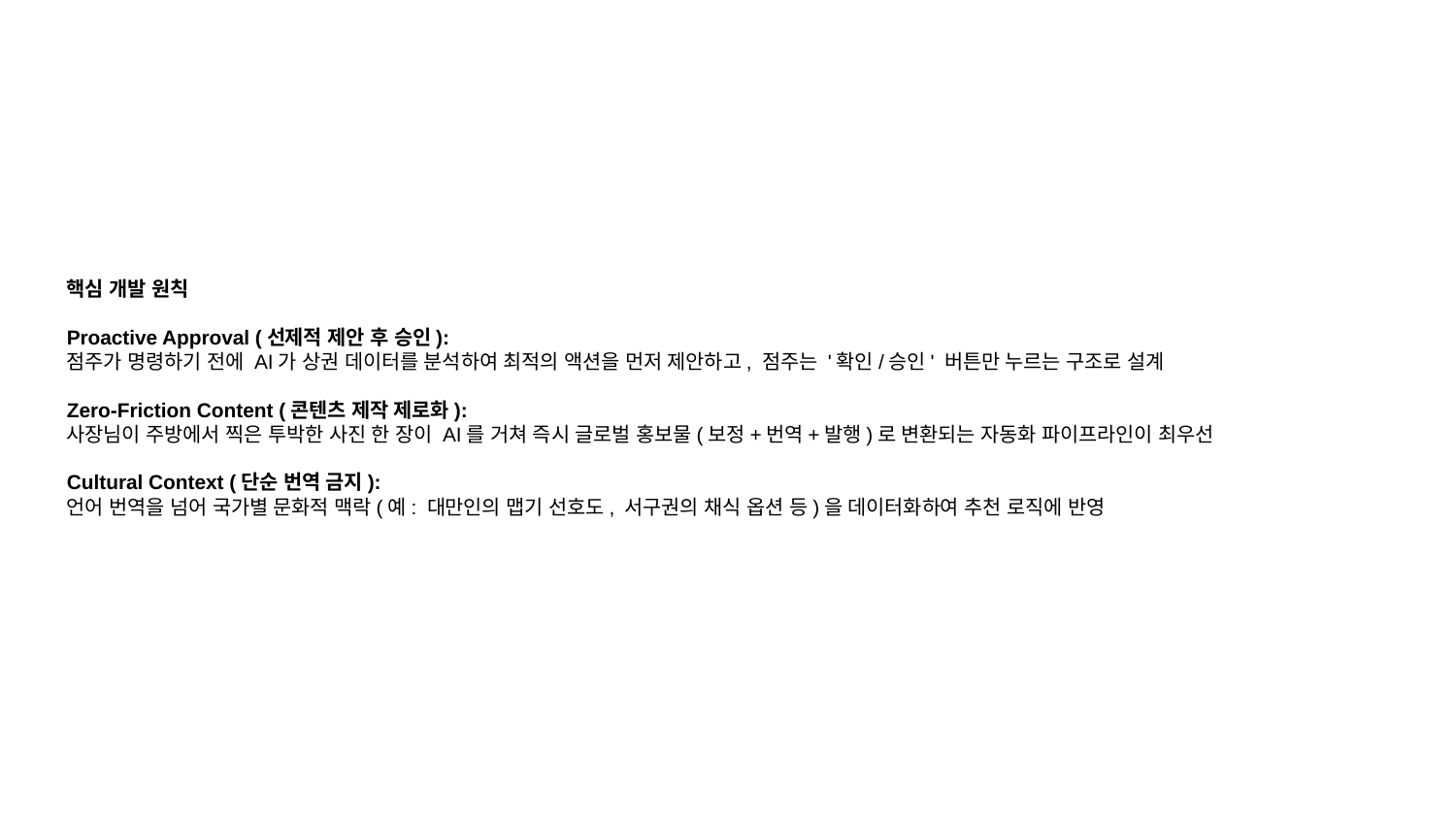

핵심 개발 원칙

Proactive Approval (선제적 제안 후 승인):
점주가 명령하기 전에 AI가 상권 데이터를 분석하여 최적의 액션을 먼저 제안하고, 점주는 '확인/승인' 버튼만 누르는 구조로 설계

Zero-Friction Content (콘텐츠 제작 제로화):
사장님이 주방에서 찍은 투박한 사진 한 장이 AI를 거쳐 즉시 글로벌 홍보물(보정+번역+발행)로 변환되는 자동화 파이프라인이 최우선

Cultural Context (단순 번역 금지):
언어 번역을 넘어 국가별 문화적 맥락(예: 대만인의 맵기 선호도, 서구권의 채식 옵션 등)을 데이터화하여 추천 로직에 반영